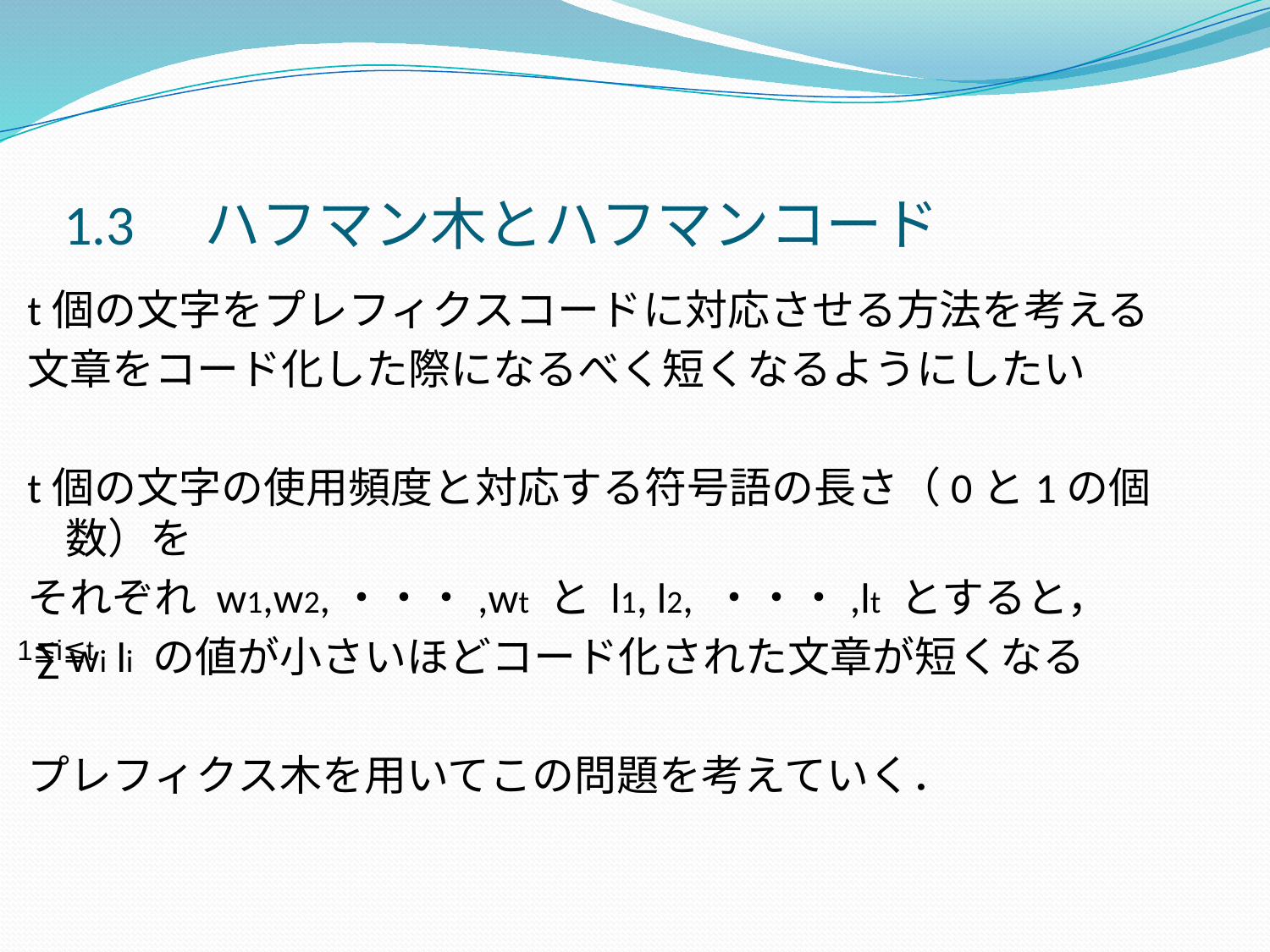

# 1.3　ハフマン木とハフマンコード
t個の文字をプレフィクスコードに対応させる方法を考える
文章をコード化した際になるべく短くなるようにしたい

t個の文字の使用頻度と対応する符号語の長さ（0と1の個数）を
それぞれ w1,w2,・・・,wt と l1, l2, ・・・,lt とすると，
 ∑ wi li の値が小さいほどコード化された文章が短くなる

プレフィクス木を用いてこの問題を考えていく．

1≦i≦t